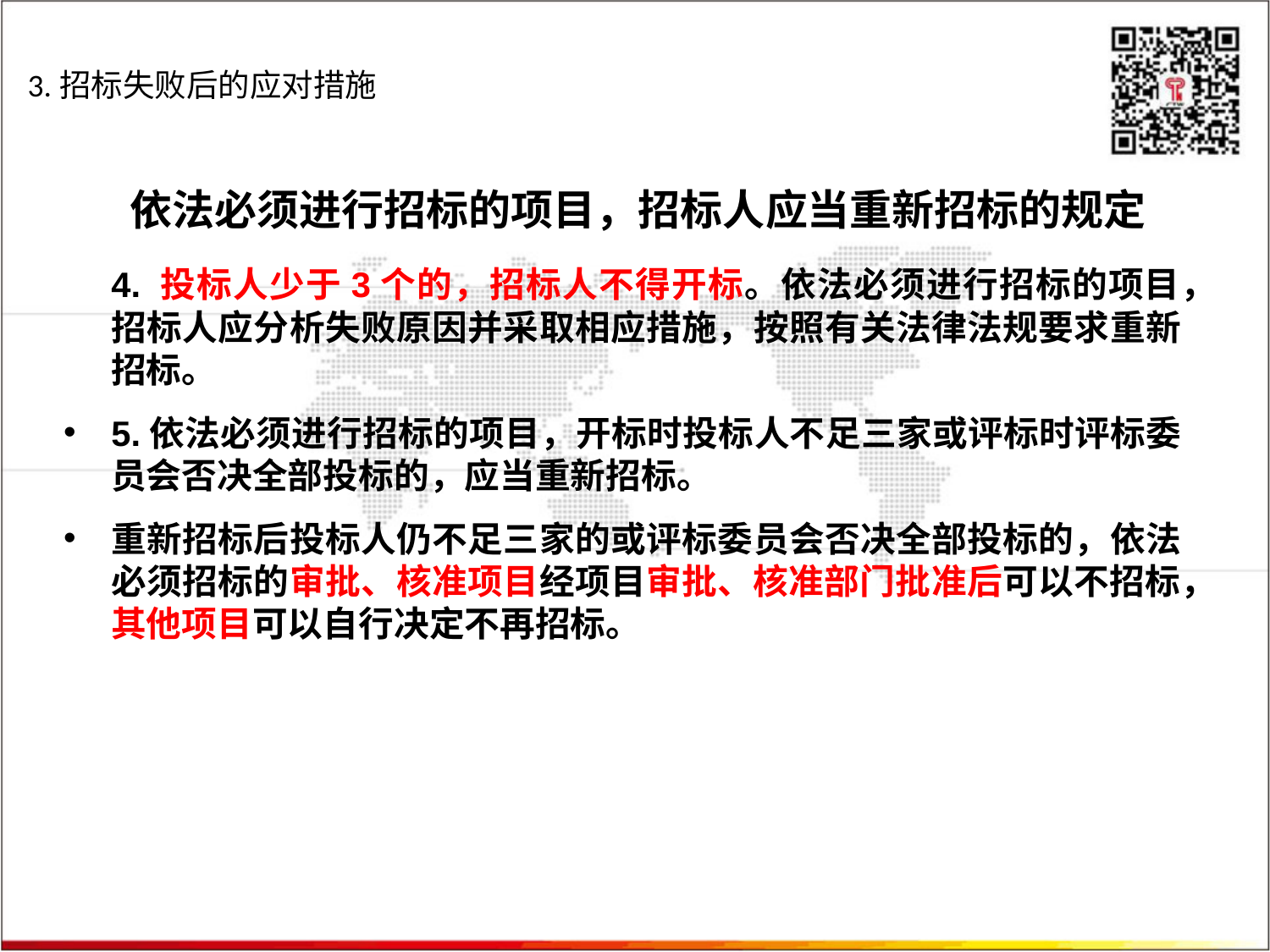

3.招标失败后的应对措施
# 依法必须进行招标的项目，招标人应当重新招标的规定
4. 投标人少于3个的，招标人不得开标。依法必须进行招标的项目，招标人应分析失败原因并采取相应措施，按照有关法律法规要求重新招标。
5.依法必须进行招标的项目，开标时投标人不足三家或评标时评标委员会否决全部投标的，应当重新招标。
重新招标后投标人仍不足三家的或评标委员会否决全部投标的，依法必须招标的审批、核准项目经项目审批、核准部门批准后可以不招标，其他项目可以自行决定不再招标。